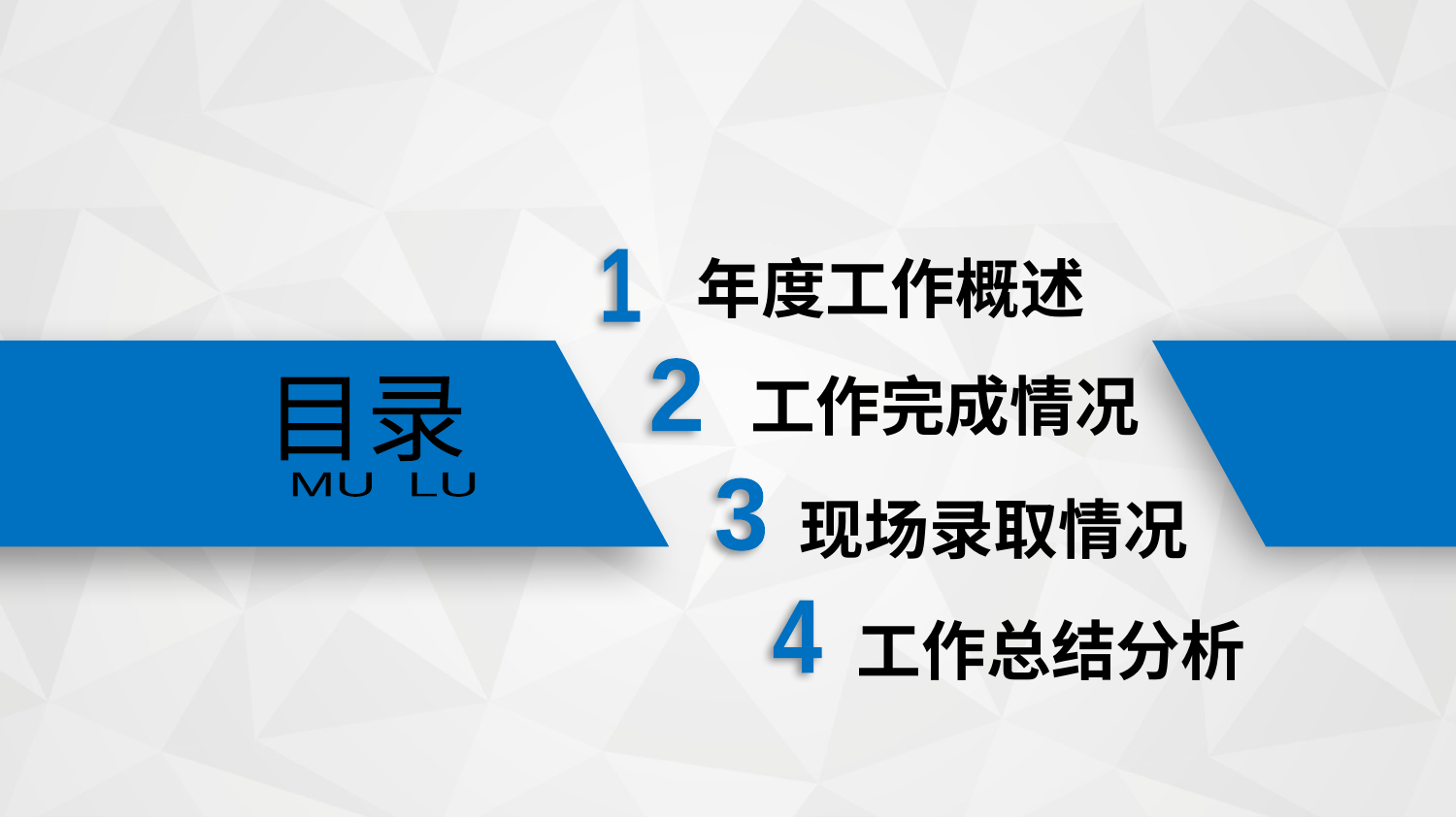

年度工作概述
1

工作完成情况
2
目录
现场录取情况
MU  LU
3
工作总结分析
4